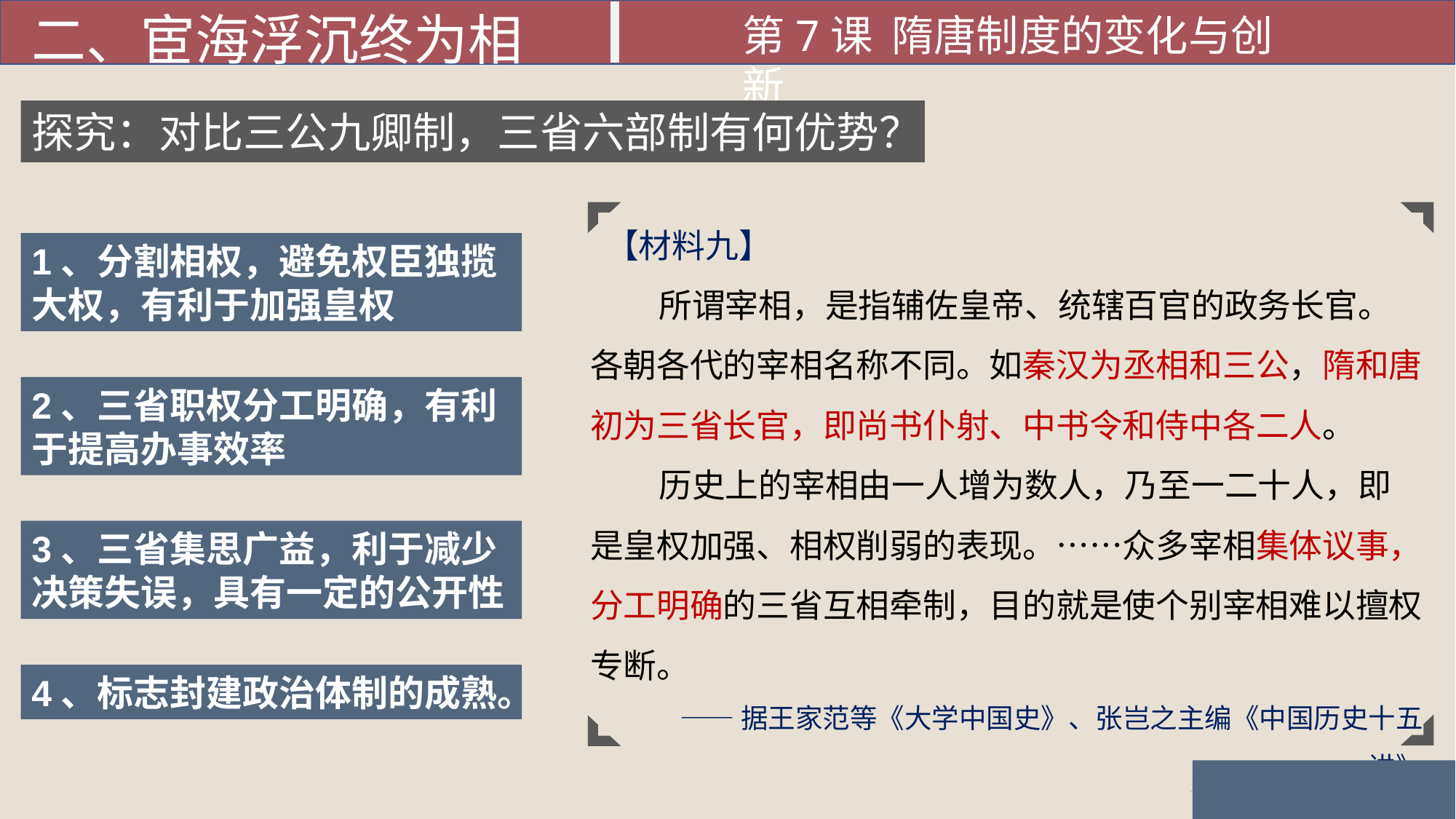

二、宦海浮沉终为相

第7课  隋唐制度的变化与创新
探究：对比三公九卿制，三省六部制有何优势？
 【材料九】
所谓宰相，是指辅佐皇帝、统辖百官的政务长官。各朝各代的宰相名称不同。如秦汉为丞相和三公，隋和唐初为三省长官，即尚书仆射、中书令和侍中各二人。
历史上的宰相由一人增为数人，乃至一二十人，即是皇权加强、相权削弱的表现。……众多宰相集体议事，分工明确的三省互相牵制，目的就是使个别宰相难以擅权专断。
——据王家范等《大学中国史》、张岂之主编《中国历史十五讲》

1、分割相权，避免权臣独揽大权，有利于加强皇权
2、三省职权分工明确，有利于提高办事效率
3、三省集思广益，利于减少决策失误，具有一定的公开性
4、标志封建政治体制的成熟。